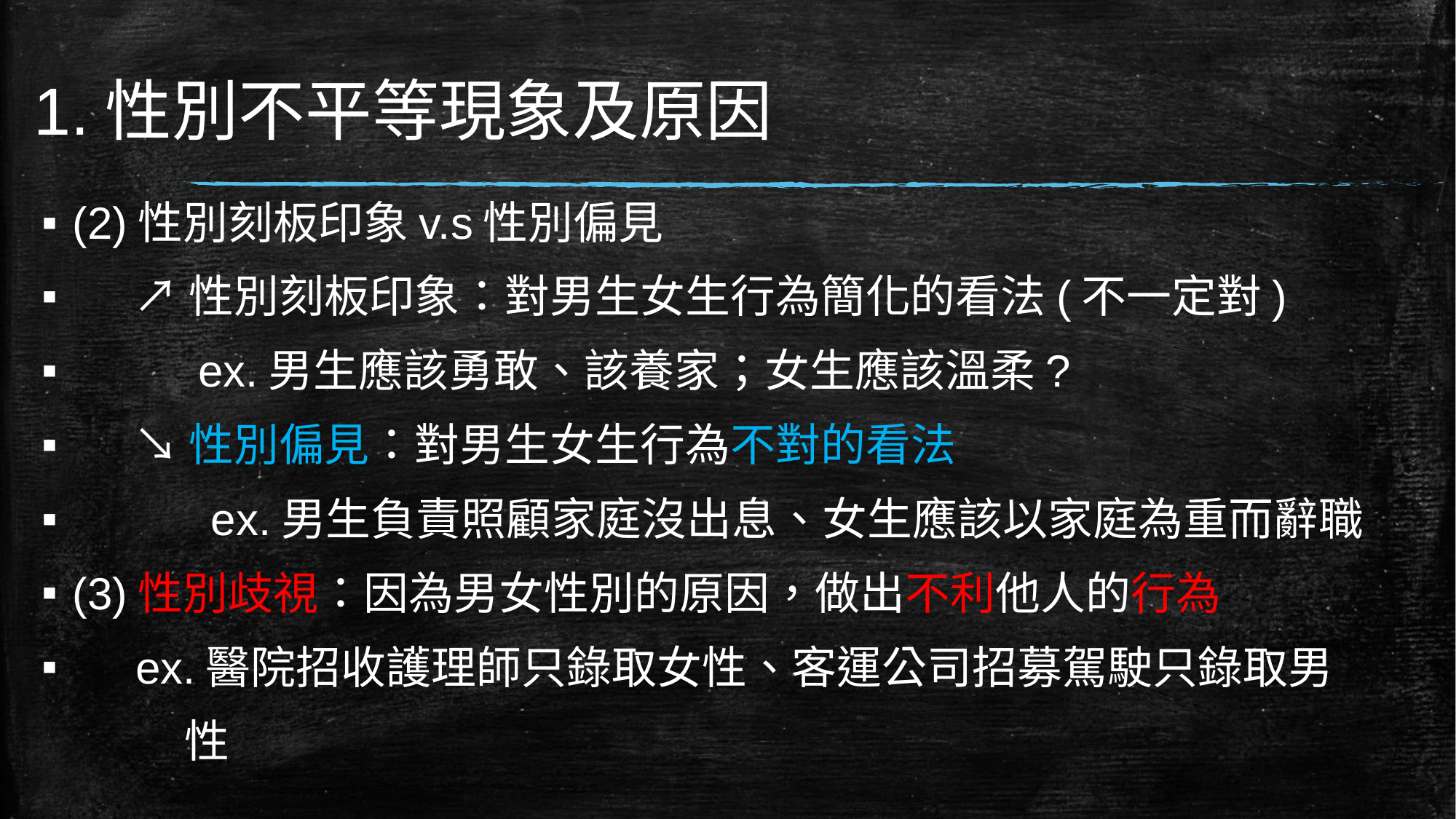

# 1.性別不平等現象及原因
(2)性別刻板印象v.s性別偏見
      ↗性別刻板印象：對男生女生行為簡化的看法(不一定對)
          ex.男生應該勇敢、該養家；女生應該溫柔?
      ↘性別偏見：對男生女生行為不對的看法
           ex.男生負責照顧家庭沒出息、女生應該以家庭為重而辭職
(3)性別歧視：因為男女性別的原因，做出不利他人的行為
     ex.醫院招收護理師只錄取女性、客運公司招募駕駛只錄取男
             性